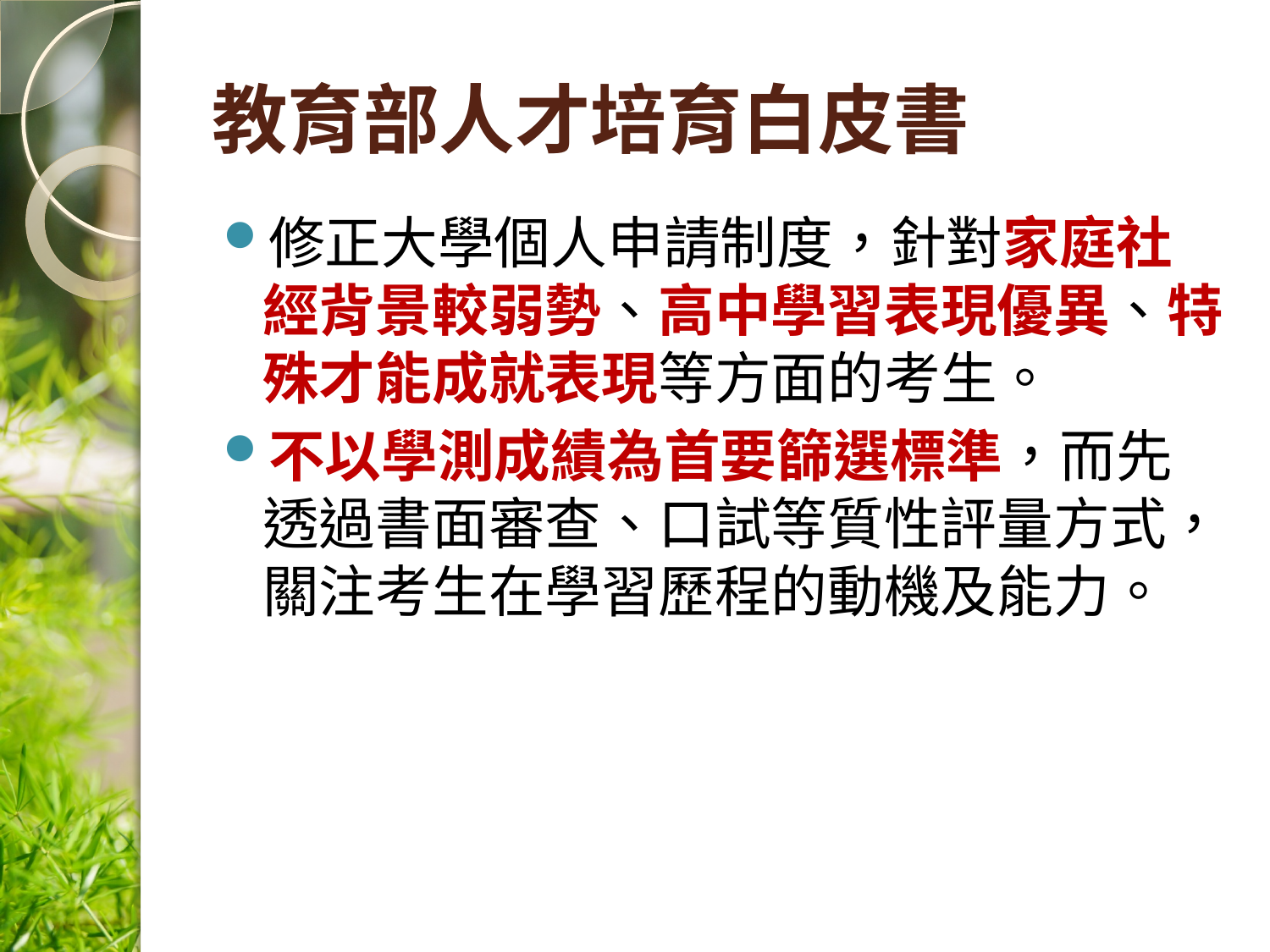

# 教育部人才培育白皮書
修正大學個人申請制度，針對家庭社經背景較弱勢、高中學習表現優異、特殊才能成就表現等方面的考生。
不以學測成績為首要篩選標準，而先透過書面審查、口試等質性評量方式，關注考生在學習歷程的動機及能力。